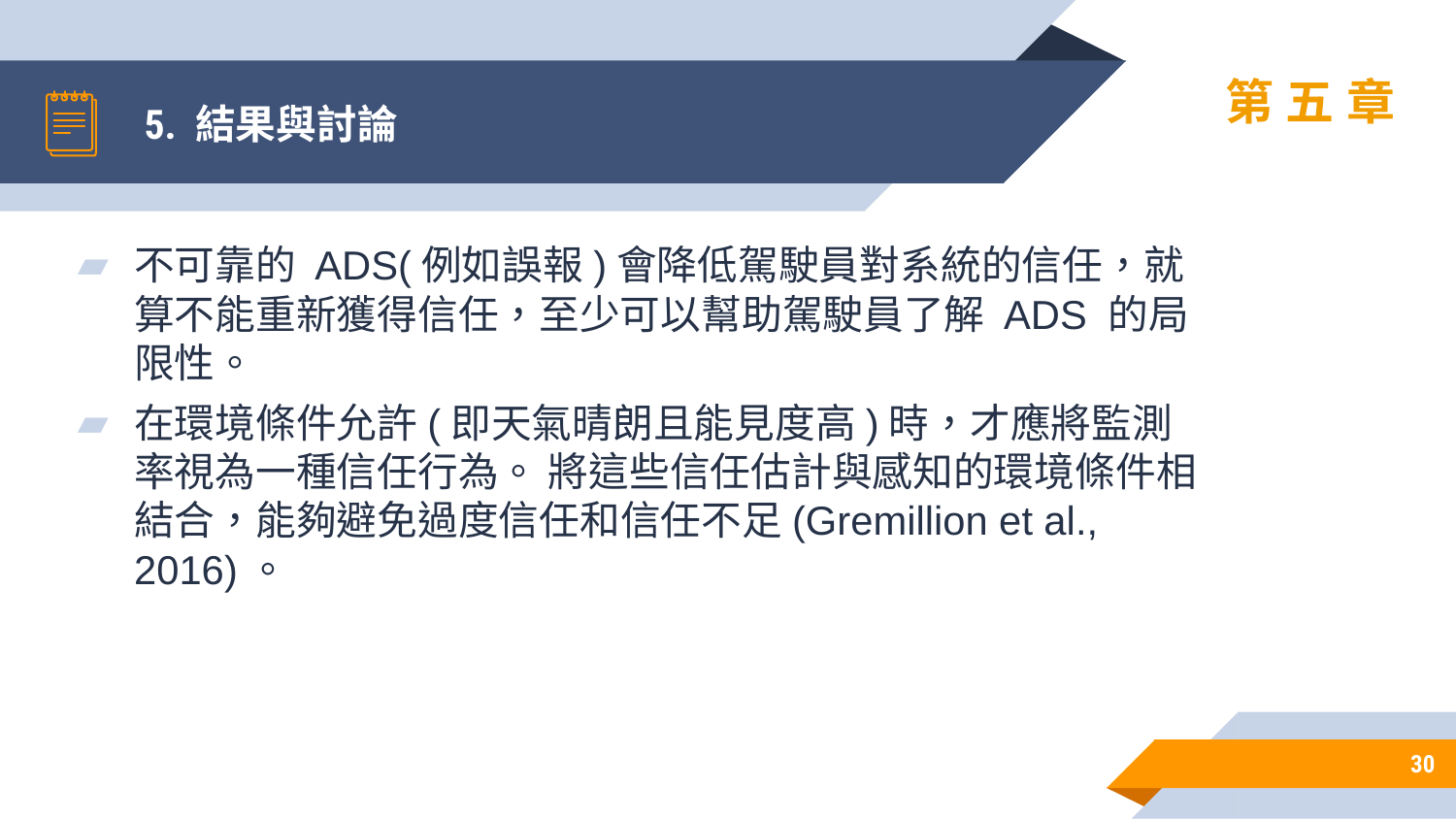

# 5. 結果與討論
第五章

不可靠的 ADS(例如誤報)會降低駕駛員對系統的信任，就算不能重新獲得信任，至少可以幫助駕駛員了解 ADS 的局限性。
在環境條件允許(即天氣晴朗且能見度高)時，才應將監測率視為一種信任行為。 將這些信任估計與感知的環境條件相結合，能夠避免過度信任和信任不足(Gremillion et al., 2016)。
30